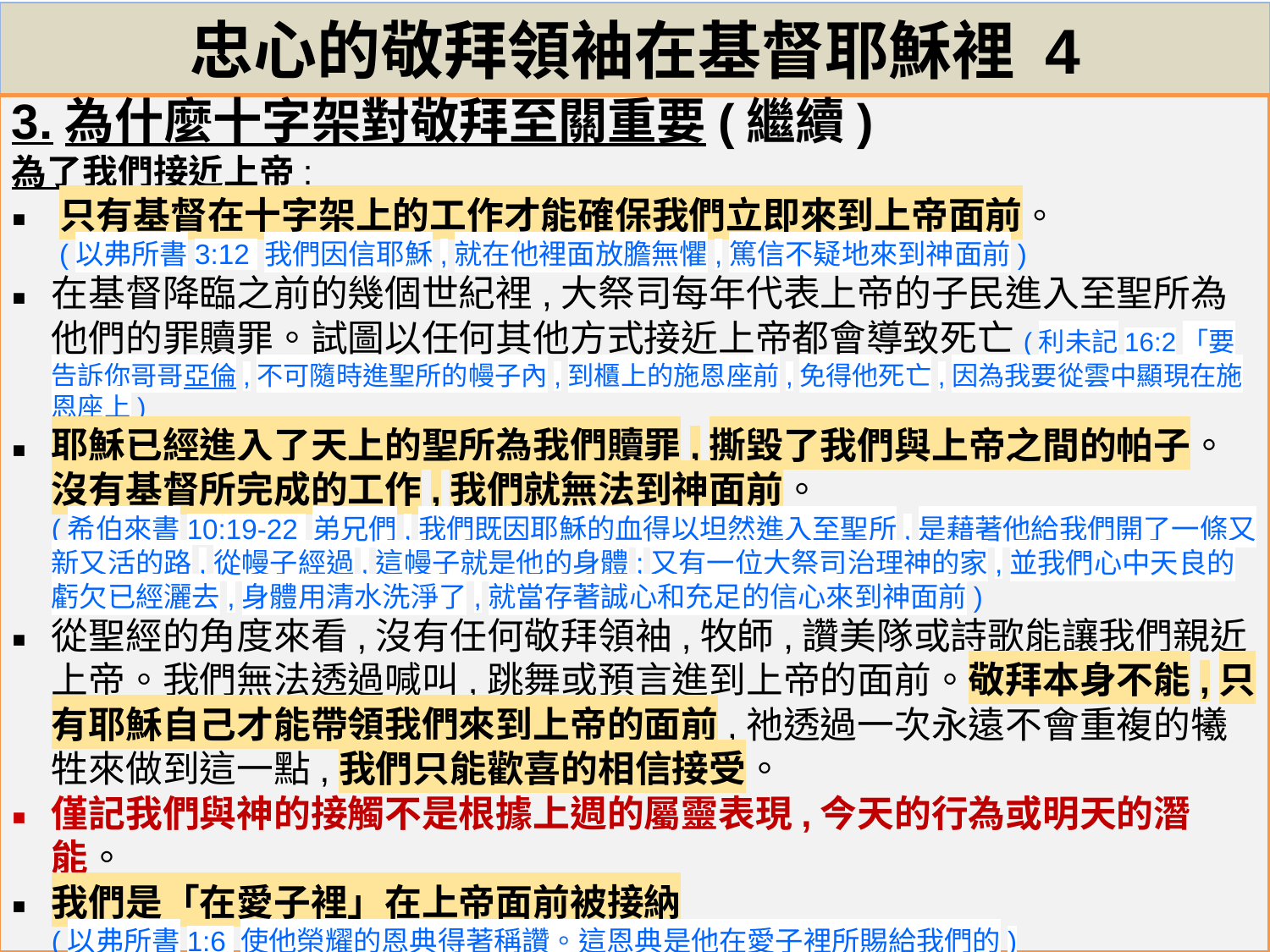

# 忠心的敬拜領袖在基督耶穌裡 4
3.為什麼十字架對敬拜至關重要(繼續)
為了我們接近上帝:
只有基督在十字架上的工作才能確保我們立即來到上帝面前。
(以弗所書3:12 我們因信耶穌,就在他裡面放膽無懼,篤信不疑地來到神面前)
在基督降臨之前的幾個世紀裡,大祭司每年代表上帝的子民進入至聖所為他們的罪贖罪。試圖以任何其他方式接近上帝都會導致死亡(利未記16:2「要告訴你哥哥亞倫,不可隨時進聖所的幔子內,到櫃上的施恩座前,免得他死亡,因為我要從雲中顯現在施恩座上)
耶穌已經進入了天上的聖所為我們贖罪,撕毀了我們與上帝之間的帕子。沒有基督所完成的工作,我們就無法到神面前。
(希伯來書10:19-22 弟兄們,我們既因耶穌的血得以坦然進入至聖所,是藉著他給我們開了一條又新又活的路,從幔子經過,這幔子就是他的身體;又有一位大祭司治理神的家,並我們心中天良的虧欠已經灑去,身體用清水洗淨了,就當存著誠心和充足的信心來到神面前)
從聖經的角度來看,沒有任何敬拜領袖,牧師,讚美隊或詩歌能讓我們親近上帝。我們無法透過喊叫,跳舞或預言進到上帝的面前。敬拜本身不能,只有耶穌自己才能帶領我們來到上帝的面前,祂透過一次永遠不會重複的犧牲來做到這一點,我們只能歡喜的相信接受。
僅記我們與神的接觸不是根據上週的屬靈表現,今天的行為或明天的潛能。
我們是「在愛子裡」在上帝面前被接納
(以弗所書1:6 使他榮耀的恩典得著稱讚。這恩典是他在愛子裡所賜給我們的)